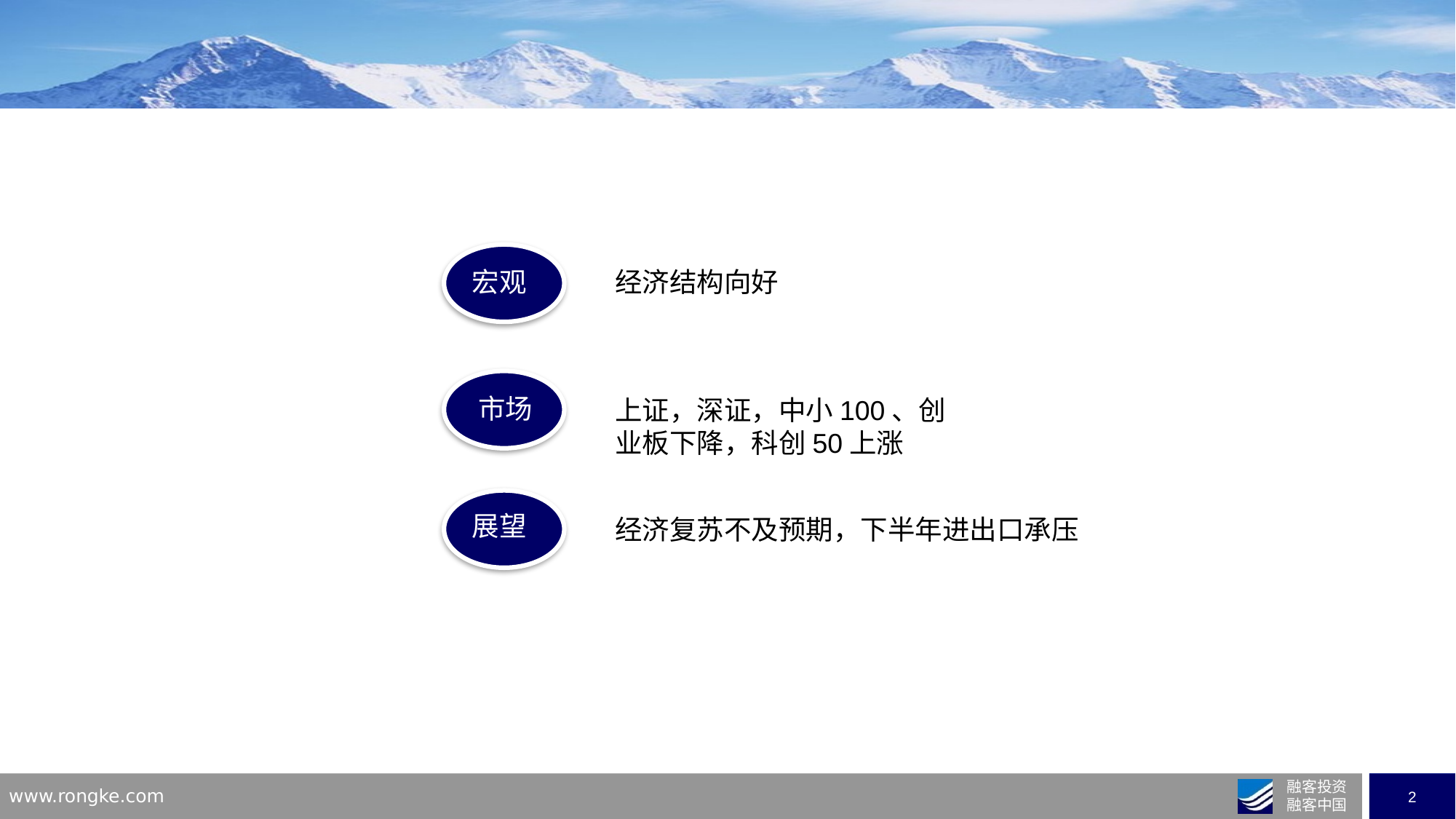

宏观
经济结构向好

上证，深证，中小100、创业板下降，科创50上涨
市场

展望
经济复苏不及预期，下半年进出口承压